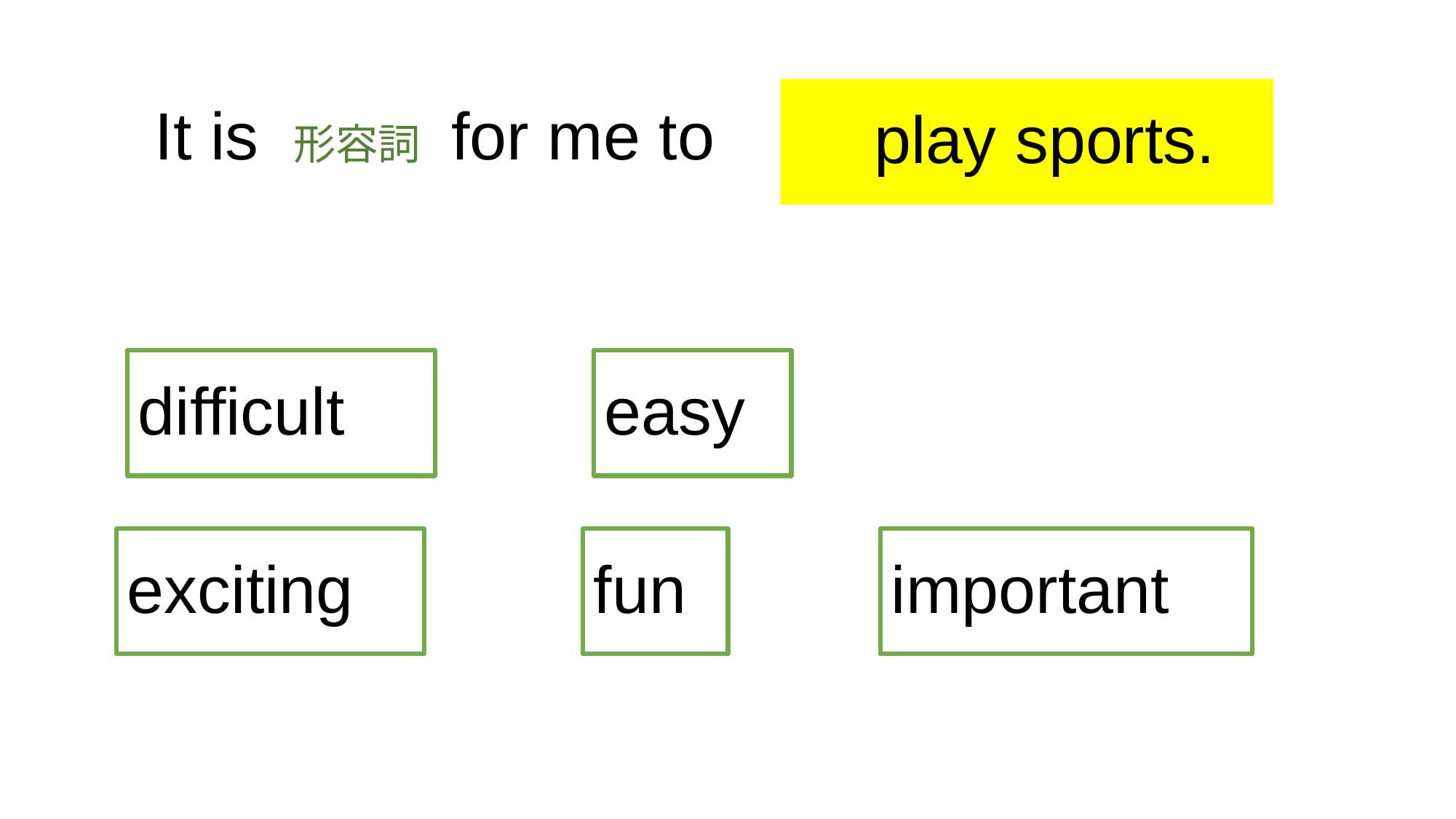

It is 形容詞 for me to play sports.
　play sports.
difficult
easy
exciting
fun
important